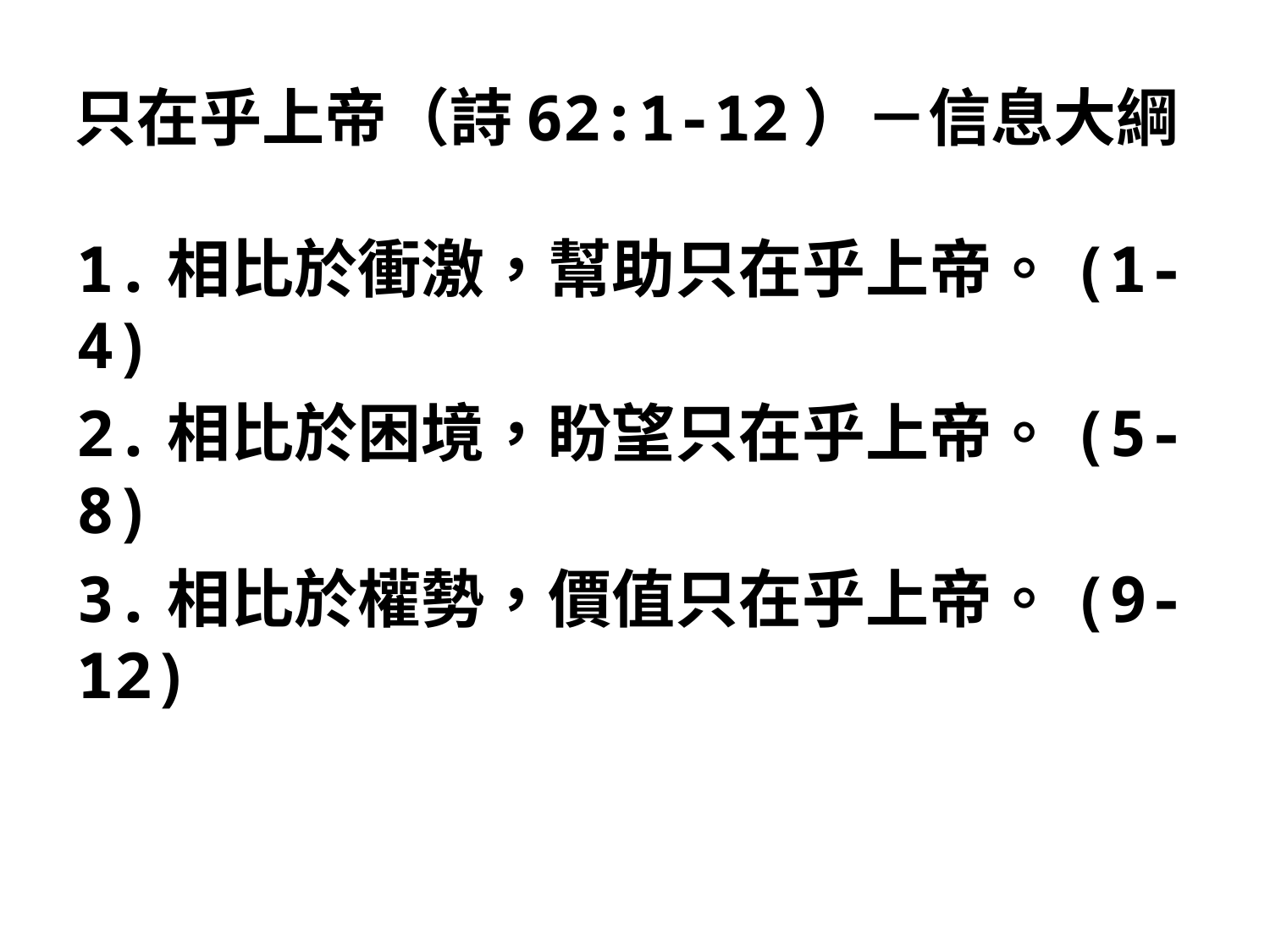

# 只在乎上帝（詩62:1-12）－信息大綱
1.相比於衝激，幫助只在乎上帝。(1-4)
2.相比於困境，盼望只在乎上帝。(5-8)
3.相比於權勢，價值只在乎上帝。(9-12)